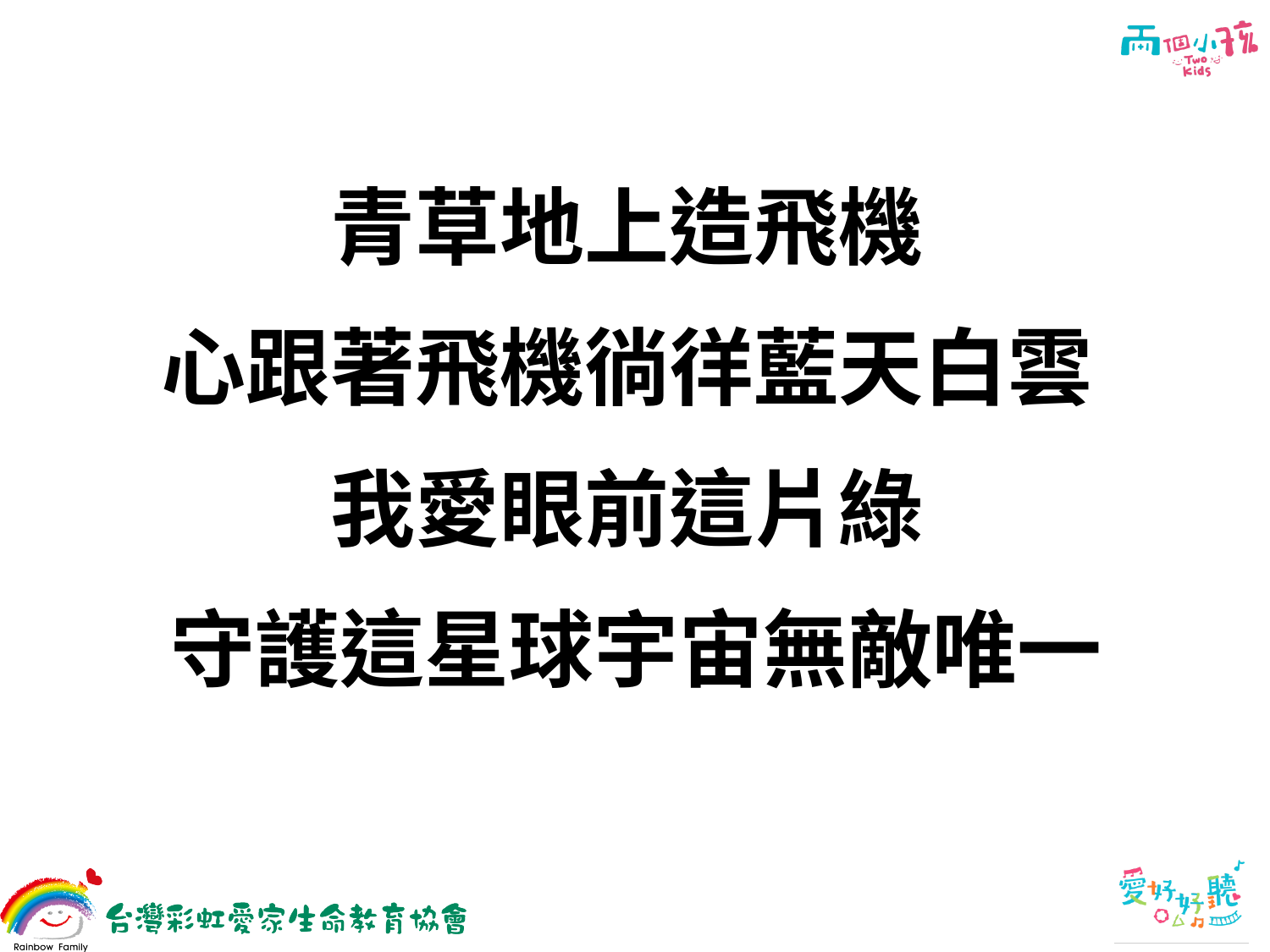

# 青草地上造飛機  心跟著飛機徜徉藍天白雲  我愛眼前這片綠  守護這星球宇宙無敵唯一